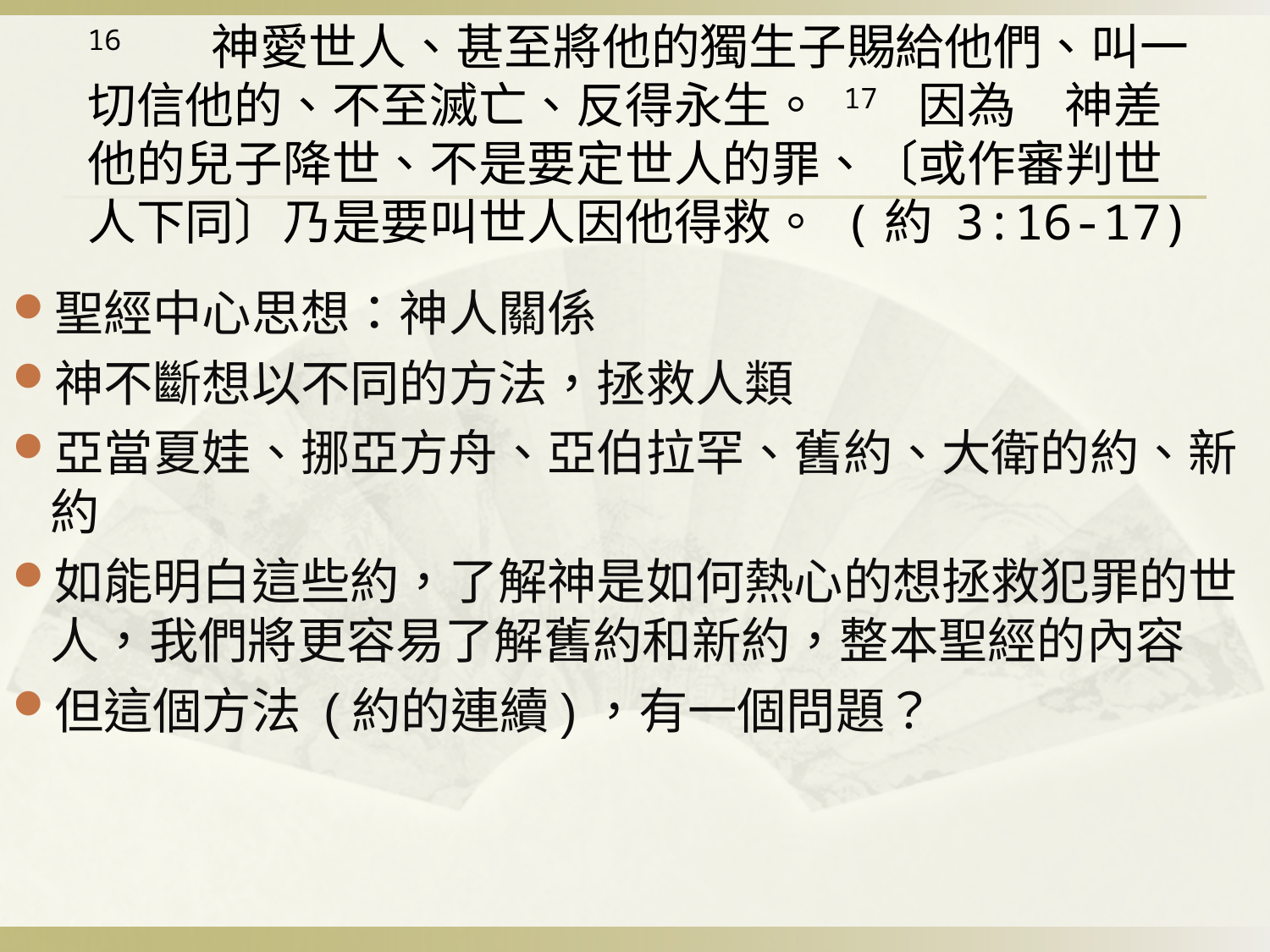

16 　神愛世人、甚至將他的獨生子賜給他們、叫一切信他的、不至滅亡、反得永生。 17 因為　神差他的兒子降世、不是要定世人的罪、〔或作審判世人下同〕乃是要叫世人因他得救。 (約 3:16-17)
聖經中心思想：神人關係
神不斷想以不同的方法，拯救人類
亞當夏娃、挪亞方舟、亞伯拉罕、舊約、大衛的約、新約
如能明白這些約，了解神是如何熱心的想拯救犯罪的世人，我們將更容易了解舊約和新約，整本聖經的內容
但這個方法 (約的連續)，有一個問題？